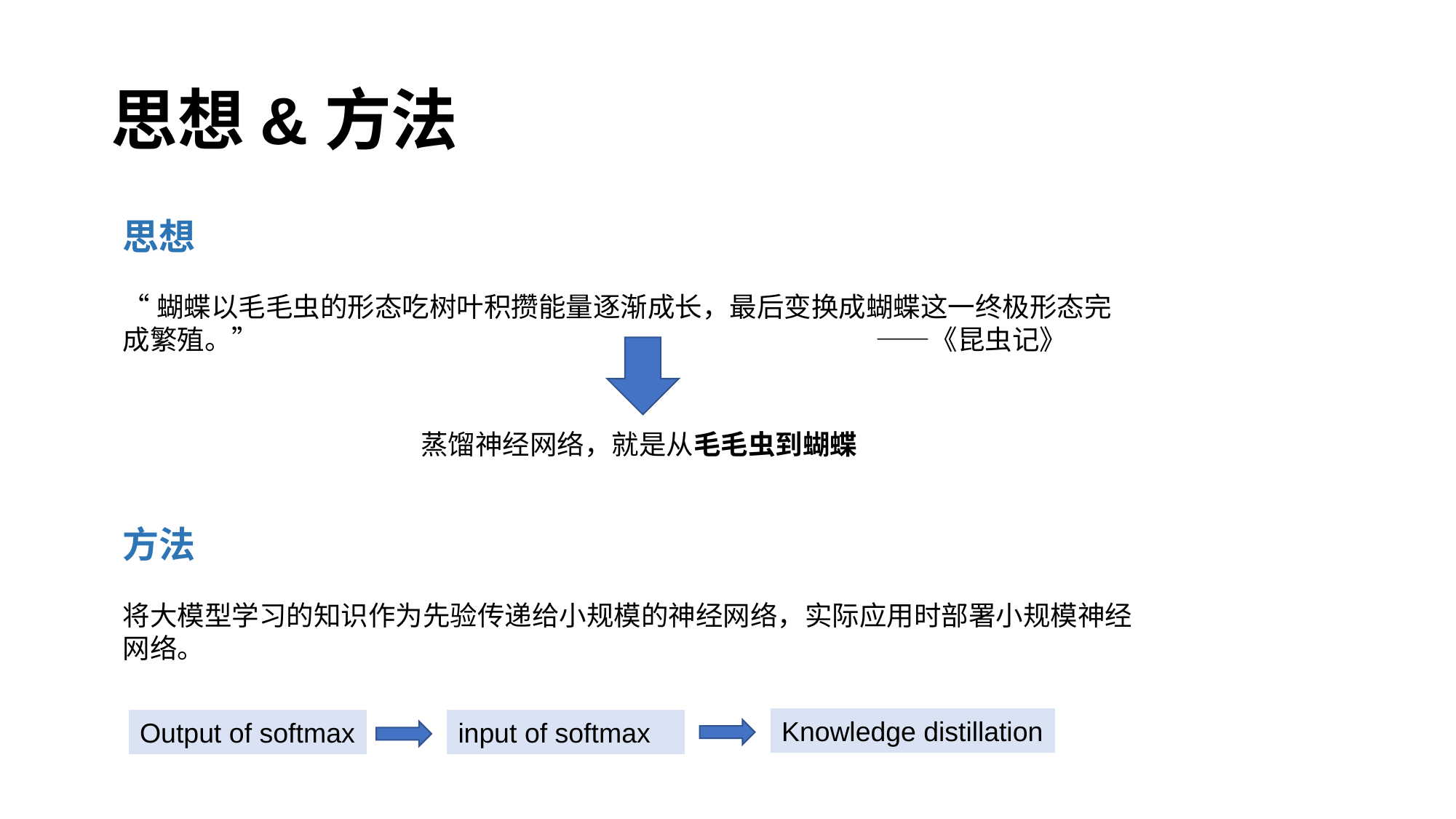

# 思想&方法
思想

“蝴蝶以毛毛虫的形态吃树叶积攒能量逐渐成长，最后变换成蝴蝶这一终极形态完成繁殖。”                                                                                                    ——《昆虫记》

蒸馏神经网络，就是从毛毛虫到蝴蝶
方法

将大模型学习的知识作为先验传递给小规模的神经网络，实际应用时部署小规模神经
网络。
Knowledge distillation
Output of softmax
input of softmax